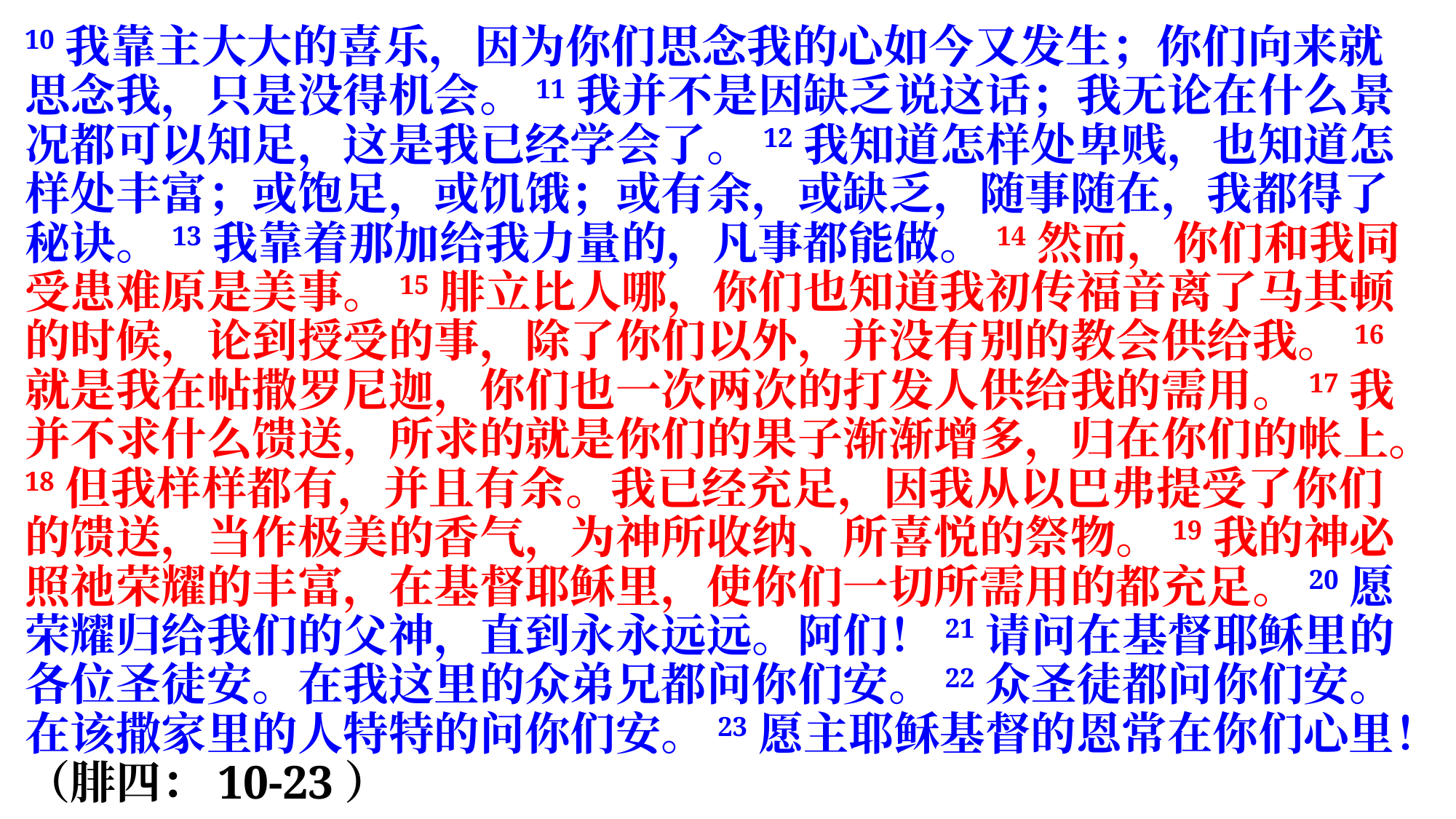

10我靠主大大的喜乐，因为你们思念我的心如今又发生；你们向来就思念我，只是没得机会。11我并不是因缺乏说这话；我无论在什么景况都可以知足，这是我已经学会了。12我知道怎样处卑贱，也知道怎样处丰富；或饱足，或饥饿；或有余，或缺乏，随事随在，我都得了秘诀。13我靠着那加给我力量的，凡事都能做。14然而，你们和我同受患难原是美事。15腓立比人哪，你们也知道我初传福音离了马其顿的时候，论到授受的事，除了你们以外，并没有别的教会供给我。16就是我在帖撒罗尼迦，你们也一次两次的打发人供给我的需用。17我并不求什么馈送，所求的就是你们的果子渐渐增多，归在你们的帐上。18但我样样都有，并且有余。我已经充足，因我从以巴弗提受了你们的馈送，当作极美的香气，为神所收纳、所喜悦的祭物。19我的神必照祂荣耀的丰富，在基督耶稣里，使你们一切所需用的都充足。20愿荣耀归给我们的父神，直到永永远远。阿们！21请问在基督耶稣里的各位圣徒安。在我这里的众弟兄都问你们安。22众圣徒都问你们安。在该撒家里的人特特的问你们安。23愿主耶稣基督的恩常在你们心里！（腓四：10-23）